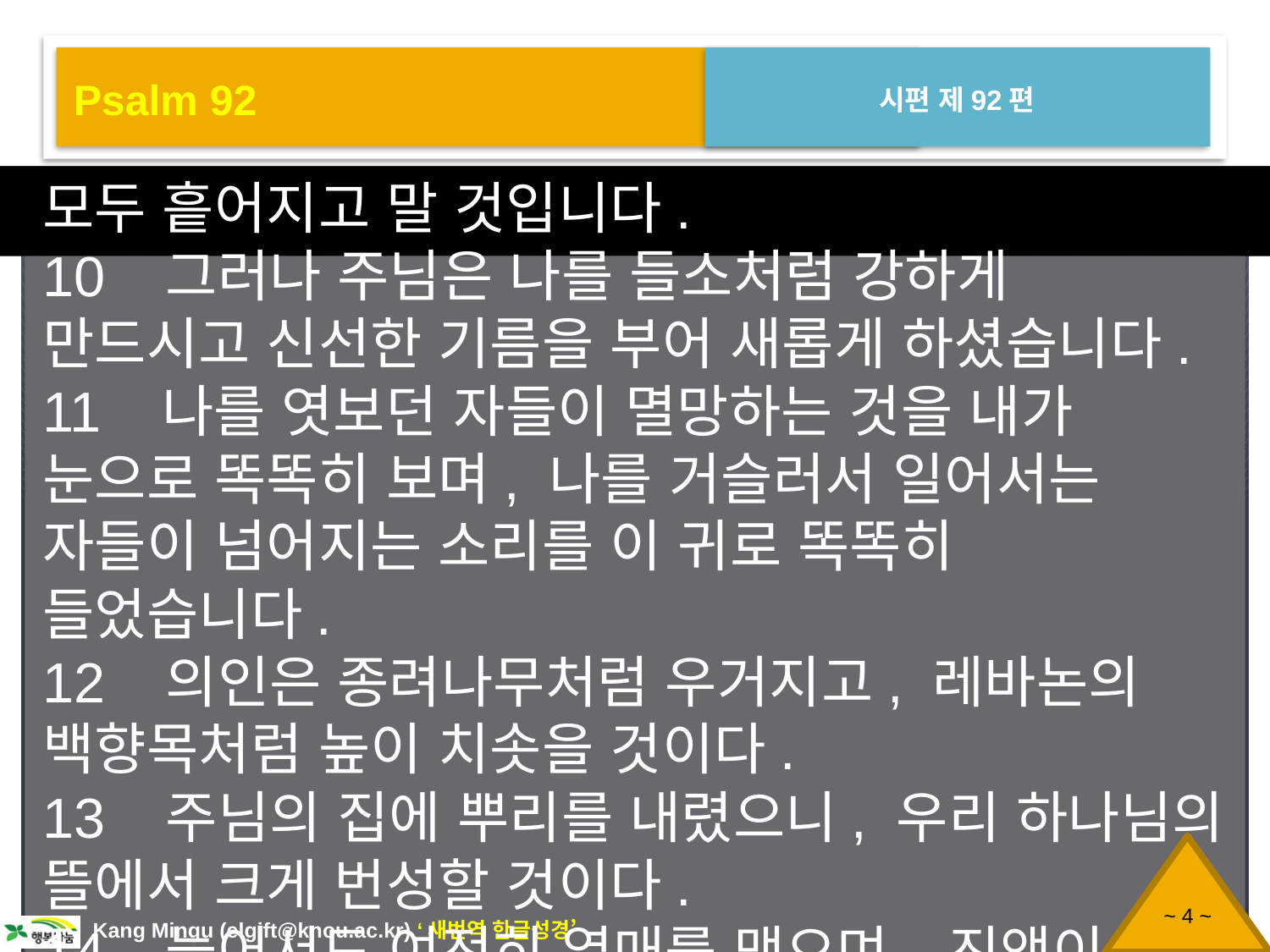

Psalm 92
시편 제92편
모두 흩어지고 말 것입니다.
10   그러나 주님은 나를 들소처럼 강하게 만드시고 신선한 기름을 부어 새롭게 하셨습니다.
11   나를 엿보던 자들이 멸망하는 것을 내가 눈으로 똑똑히 보며, 나를 거슬러서 일어서는 자들이 넘어지는 소리를 이 귀로 똑똑히 들었습니다.
12   의인은 종려나무처럼 우거지고, 레바논의 백향목처럼 높이 치솟을 것이다.
13   주님의 집에 뿌리를 내렸으니, 우리 하나님의 뜰에서 크게 번성할 것이다.
14   늙어서도 여전히 열매를 맺으며, 진액이